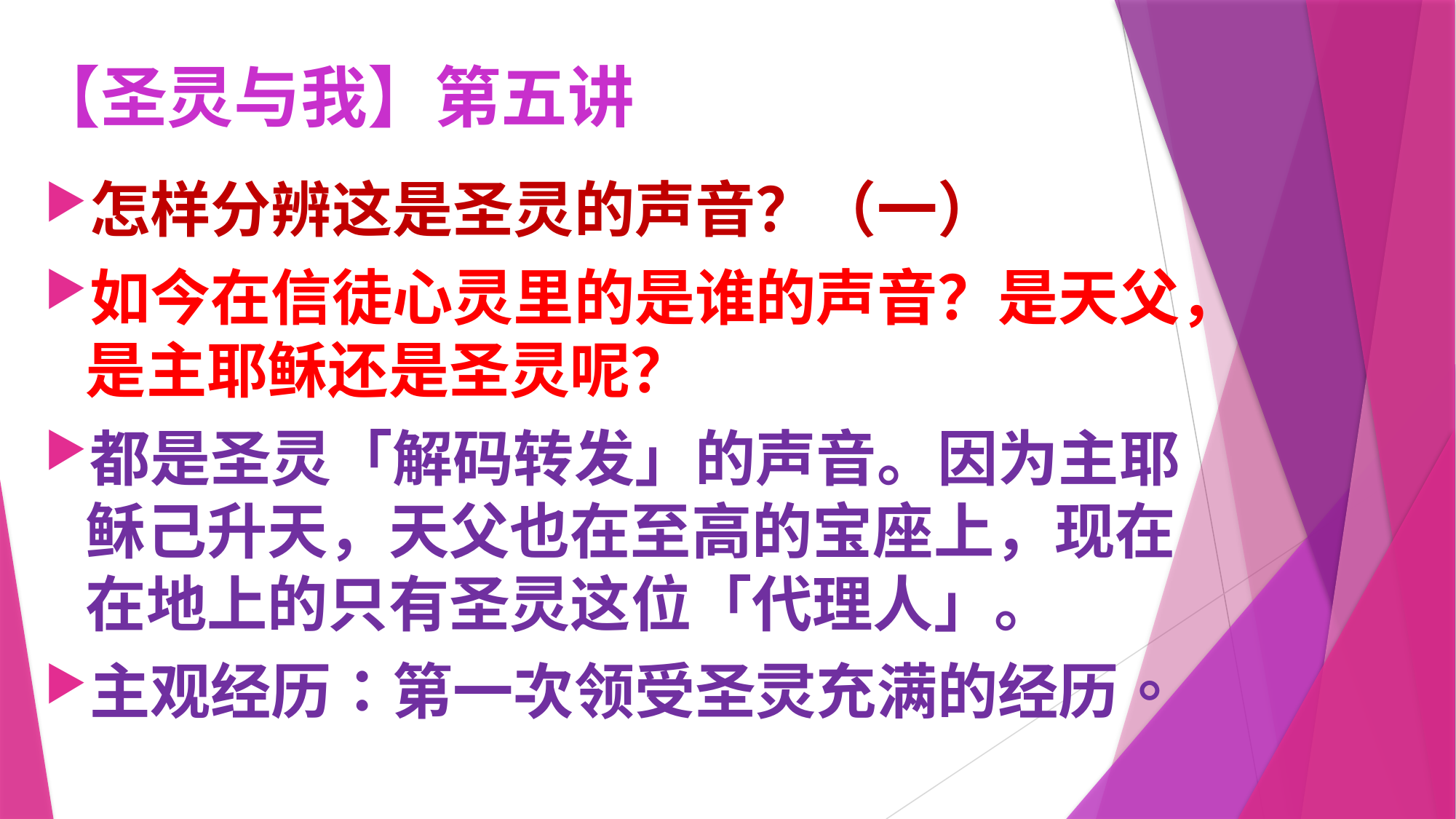

# 【圣灵与我】第五讲
怎样分辨这是圣灵的声音？（一）
如今在信徒心灵里的是谁的声音？是天父，是主耶稣还是圣灵呢？
都是圣灵「解码转发」的声音。因为主耶稣己升天，天父也在至高的宝座上，现在在地上的只有圣灵这位「代理人」。
主观经历：第一次领受圣灵充满的经历。